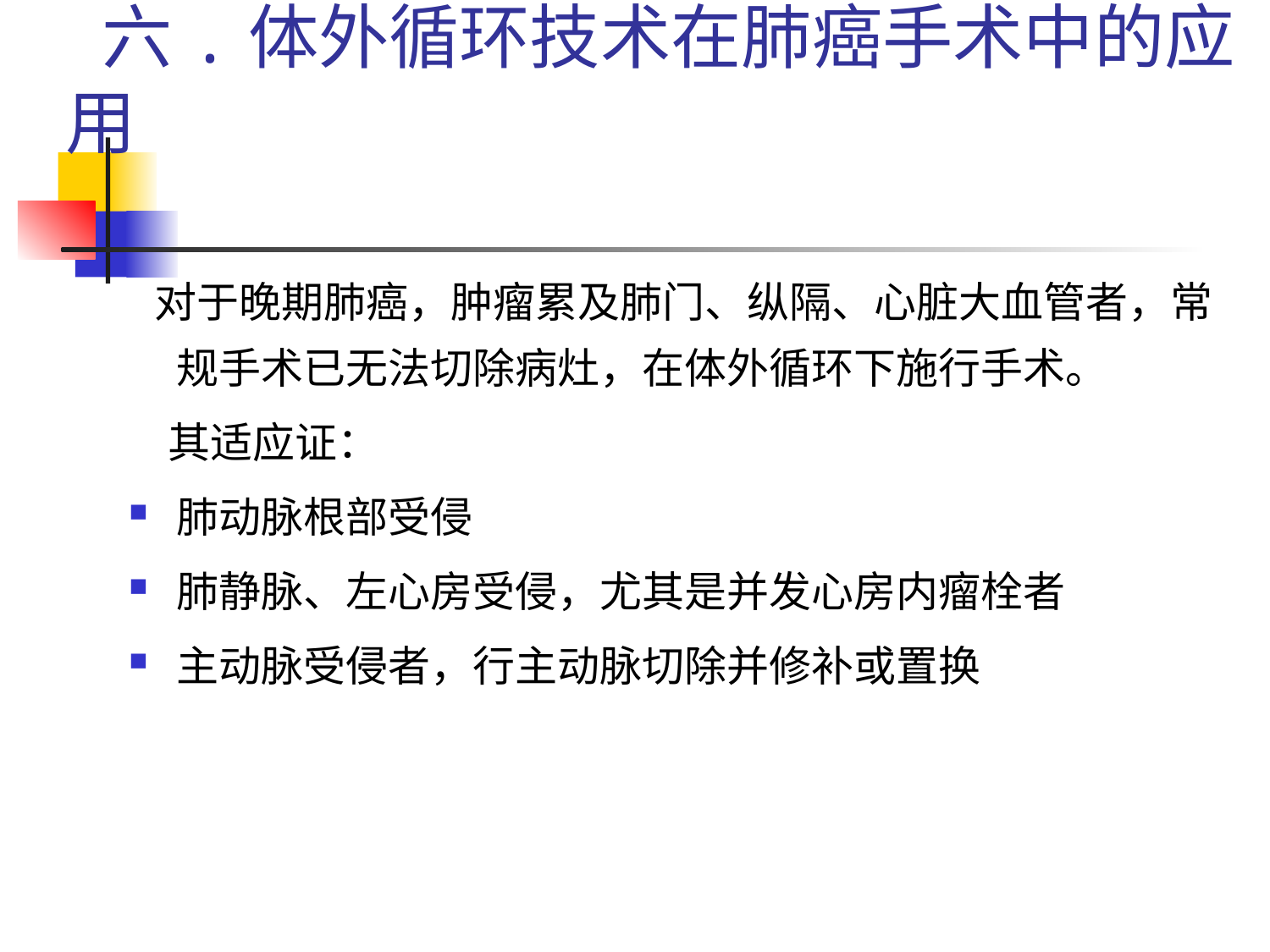

# 六.体外循环技术在肺癌手术中的应用
      对于晚期肺癌，肿瘤累及肺门、纵隔、心脏大血管者，常规手术已无法切除病灶，在体外循环下施行手术。
   其适应证：
肺动脉根部受侵
肺静脉、左心房受侵，尤其是并发心房内瘤栓者
主动脉受侵者，行主动脉切除并修补或置换